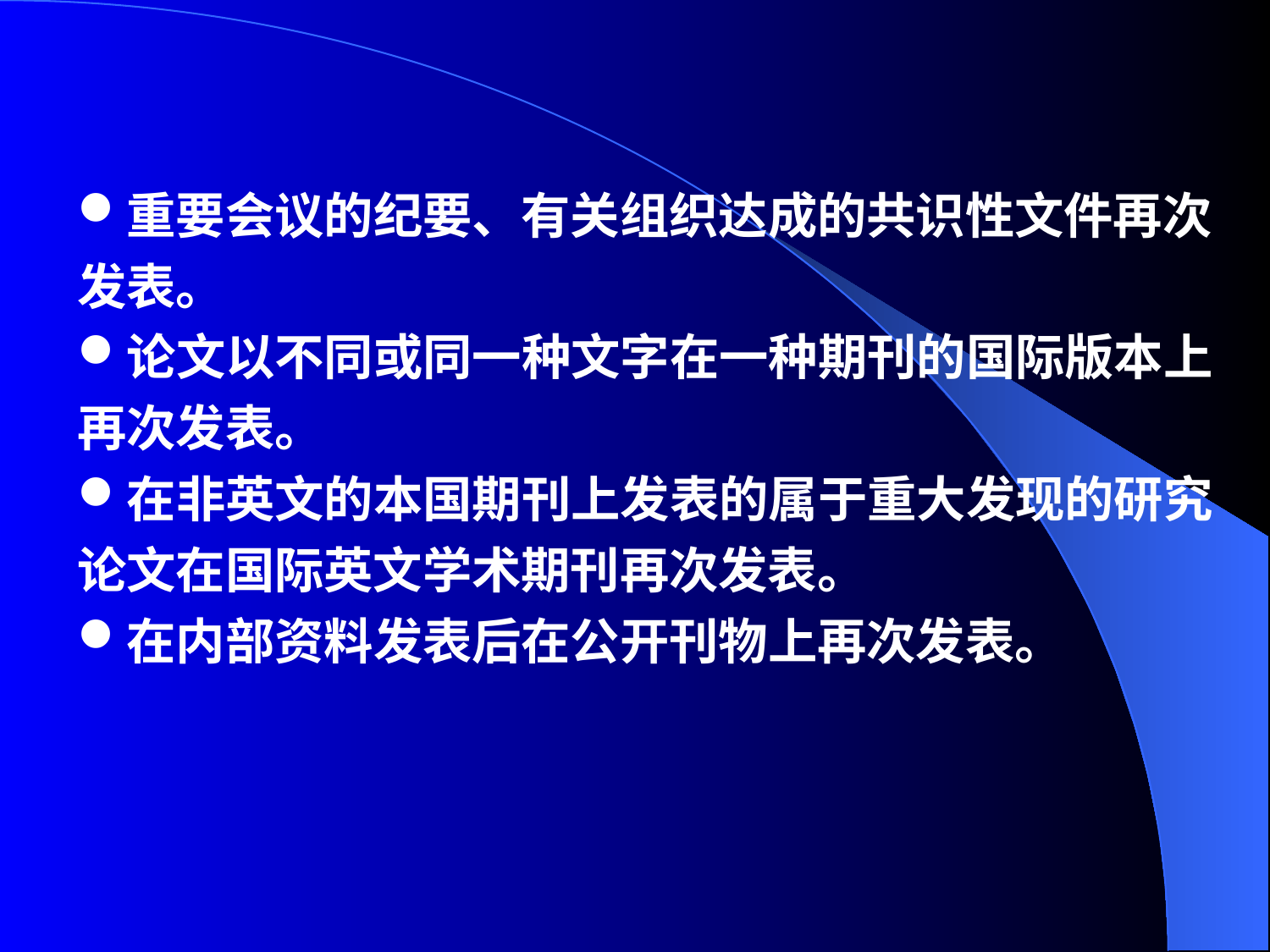

重要会议的纪要、有关组织达成的共识性文件再次发表。
论文以不同或同一种文字在一种期刊的国际版本上再次发表。
在非英文的本国期刊上发表的属于重大发现的研究论文在国际英文学术期刊再次发表。
在内部资料发表后在公开刊物上再次发表。